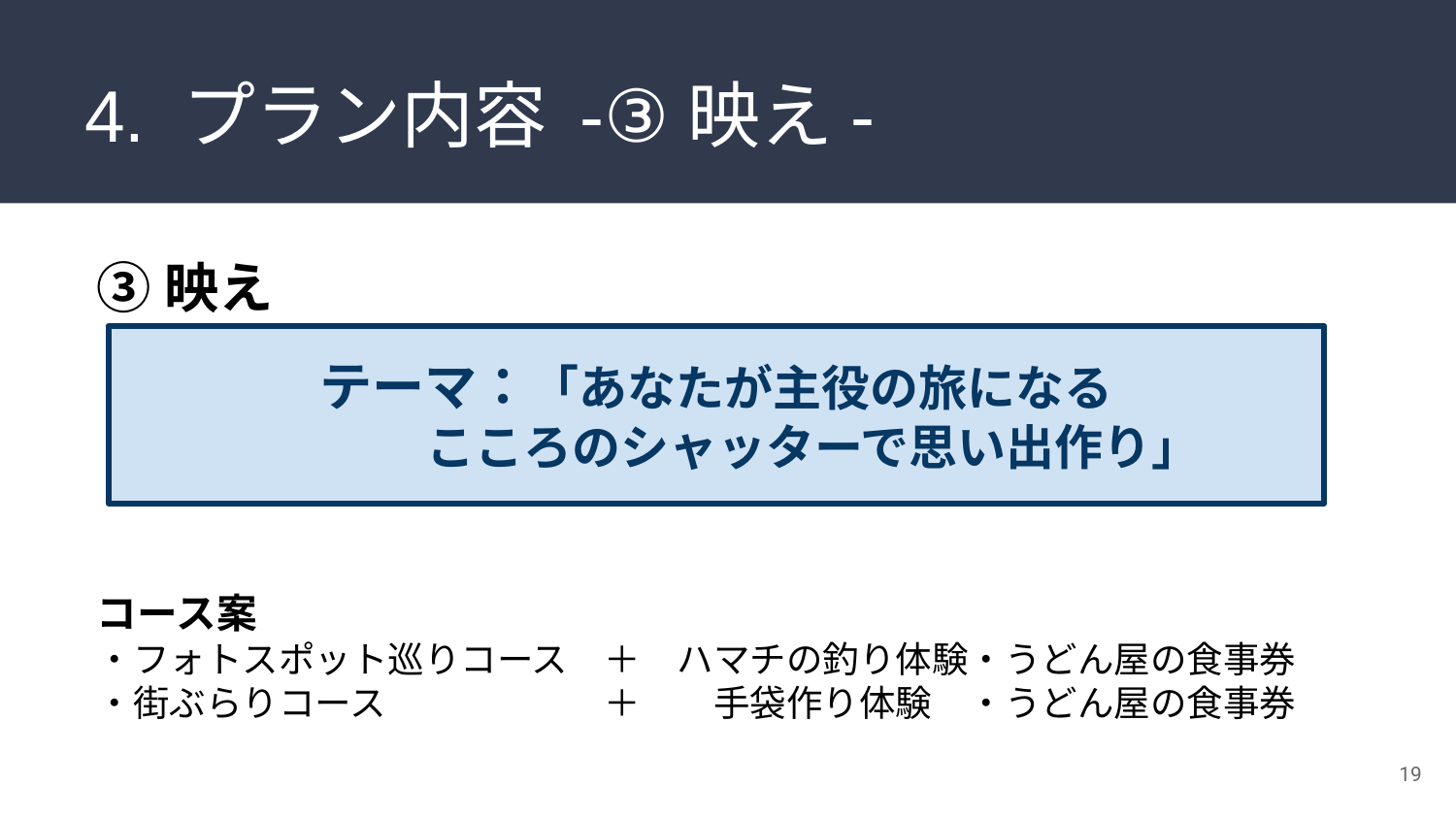

# 4. プラン内容 -③映え-
③映え
テーマ：「あなたが主役の旅になる
　　　　こころのシャッターで思い出作り」
コース案
・フォトスポット巡りコース　＋　ハマチの釣り体験・うどん屋の食事券
・街ぶらりコース　　　　　　＋　　手袋作り体験　・うどん屋の食事券
19